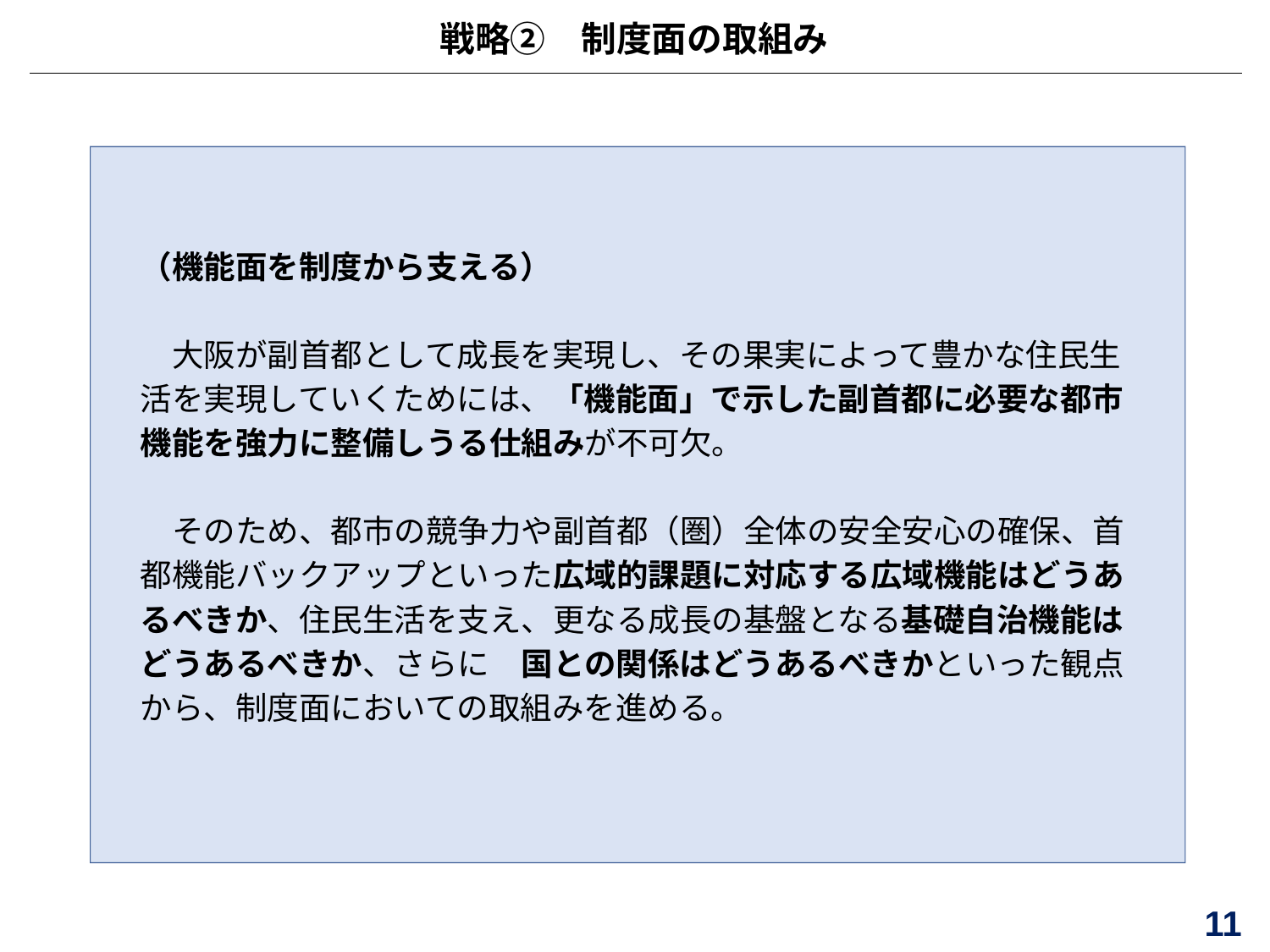

戦略②　制度面の取組み

（機能面を制度から支える）

　大阪が副首都として成長を実現し、その果実によって豊かな住民生活を実現していくためには、「機能面」で示した副首都に必要な都市機能を強力に整備しうる仕組みが不可欠。

　そのため、都市の競争力や副首都（圏）全体の安全安心の確保、首都機能バックアップといった広域的課題に対応する広域機能はどうあるべきか、住民生活を支え、更なる成長の基盤となる基礎自治機能はどうあるべきか、さらに　国との関係はどうあるべきかといった観点から、制度面においての取組みを進める。

 11